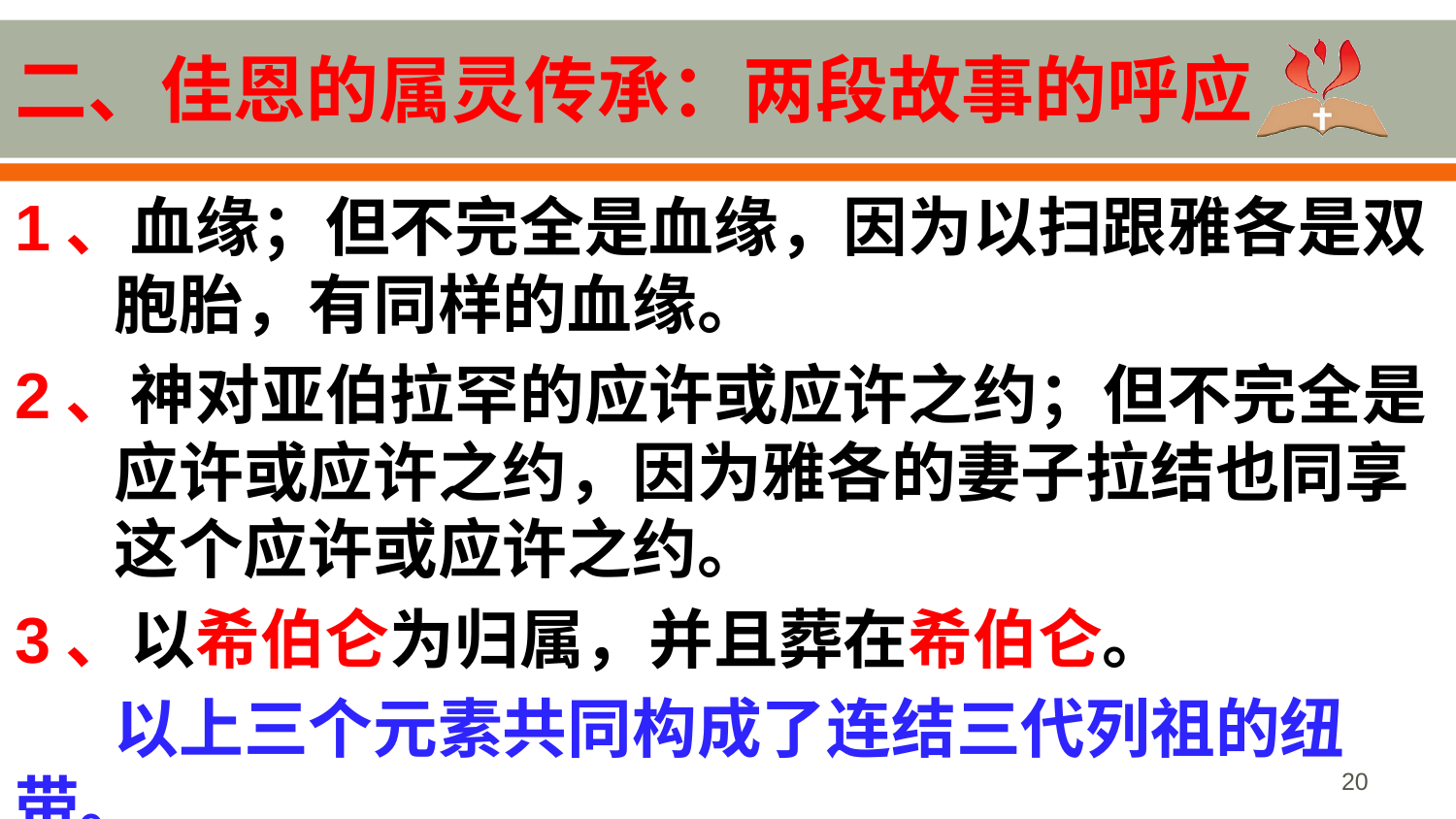

# 二、佳恩的属灵传承：两段故事的呼应
1、血缘；但不完全是血缘，因为以扫跟雅各是双胞胎，有同样的血缘。
2、神对亚伯拉罕的应许或应许之约；但不完全是应许或应许之约，因为雅各的妻子拉结也同享这个应许或应许之约。
3、以希伯仑为归属，并且葬在希伯仑。
以上三个元素共同构成了连结三代列祖的纽带。

20